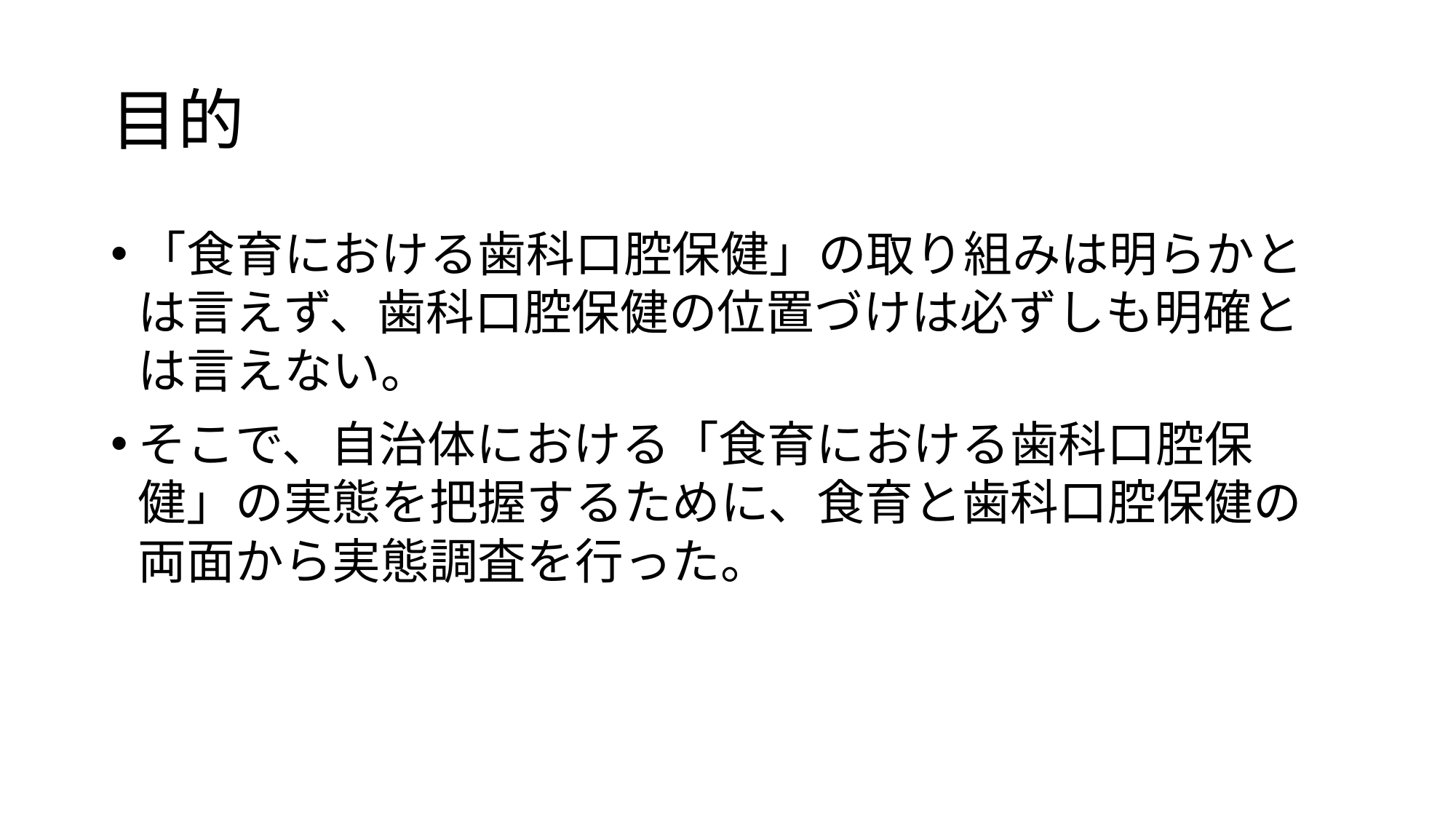

# 目的
「食育における歯科口腔保健」の取り組みは明らかとは言えず、歯科口腔保健の位置づけは必ずしも明確とは言えない。
そこで、自治体における「食育における歯科口腔保健」の実態を把握するために、食育と歯科口腔保健の両面から実態調査を行った。